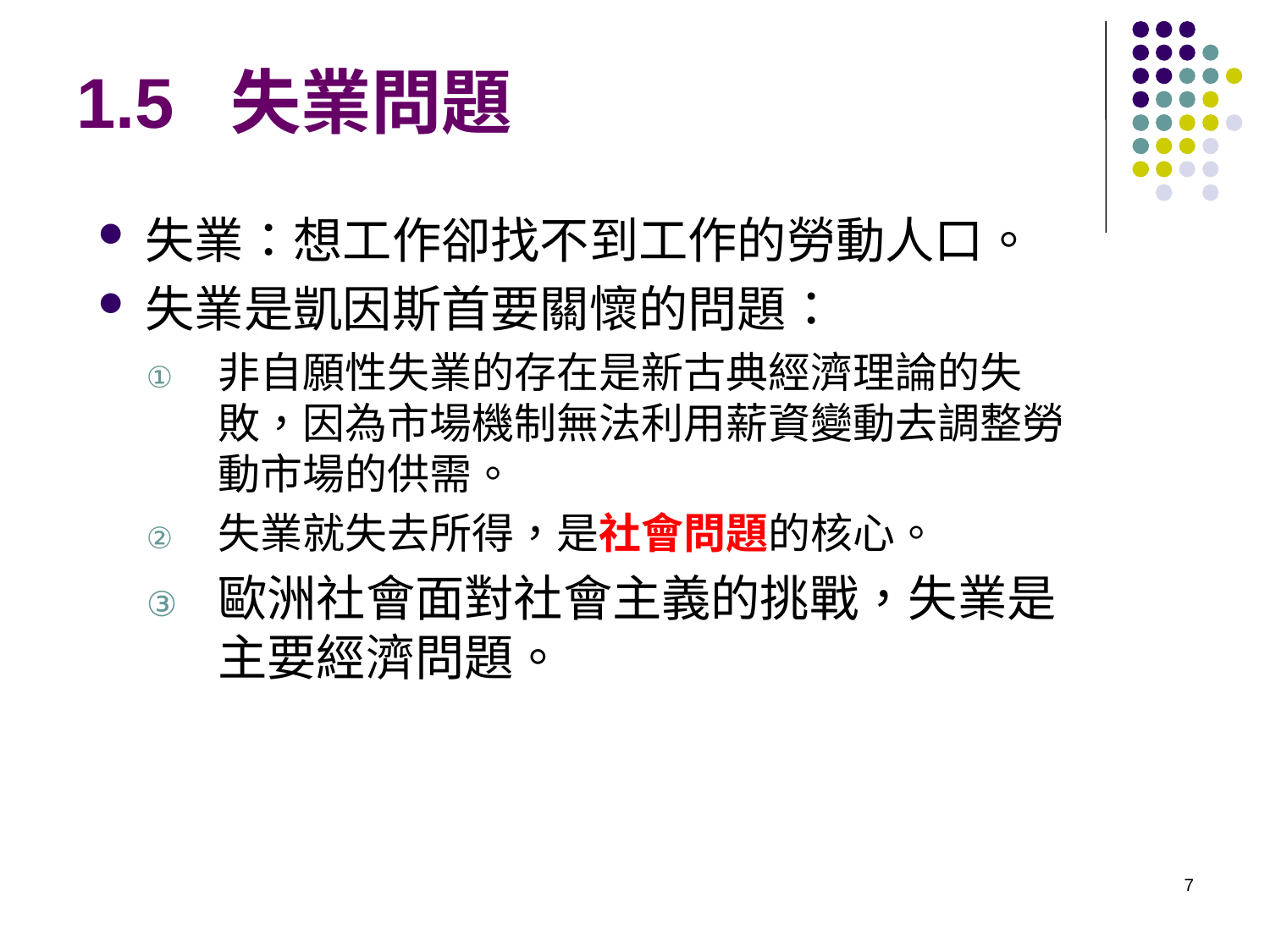

# 1.5  失業問題
失業：想工作卻找不到工作的勞動人口。
失業是凱因斯首要關懷的問題：
非自願性失業的存在是新古典經濟理論的失敗，因為市場機制無法利用薪資變動去調整勞動市場的供需。
失業就失去所得，是社會問題的核心。
歐洲社會面對社會主義的挑戰，失業是主要經濟問題。
7